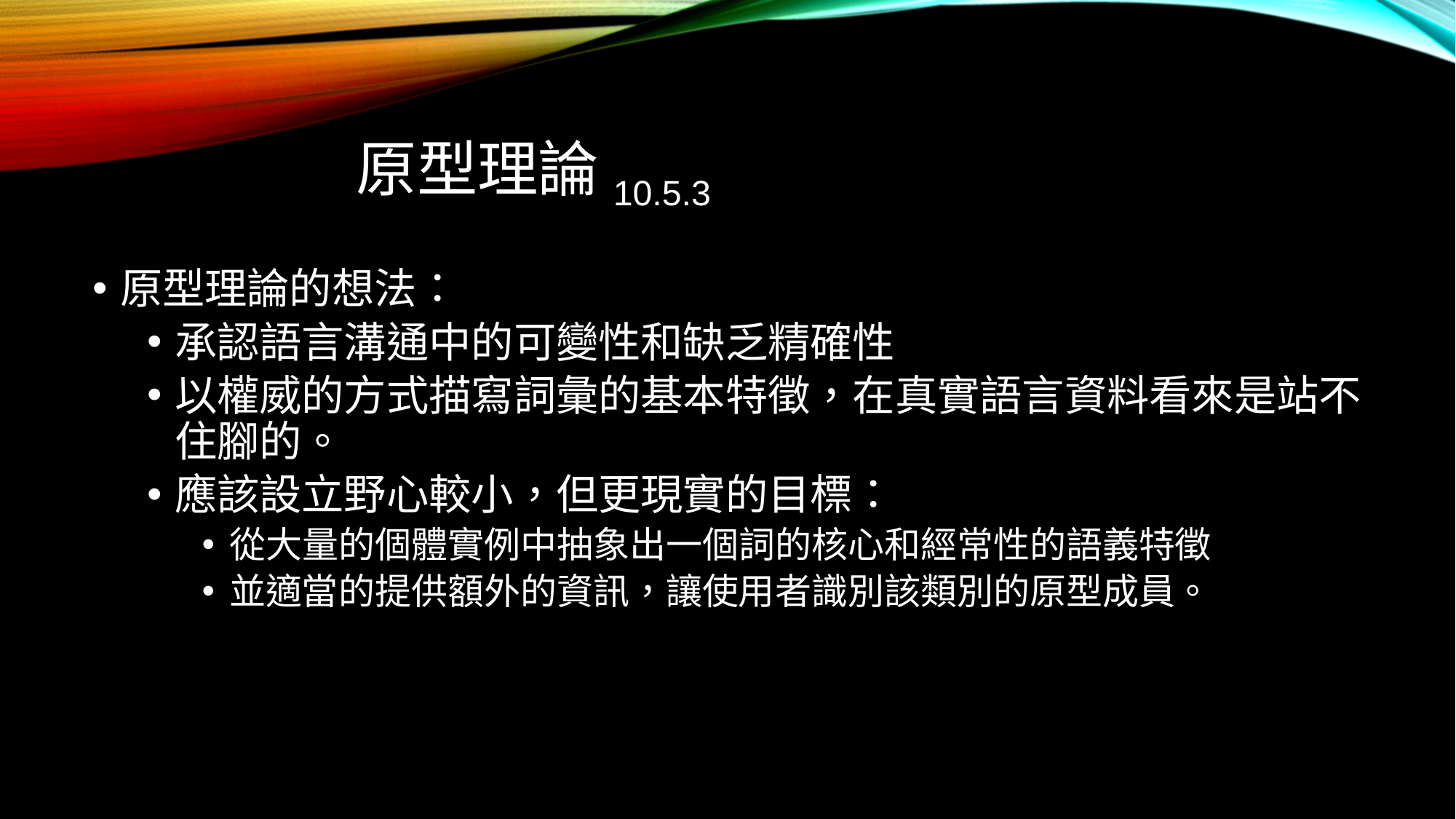

# 原型理論10.5.3
原型理論的想法：
承認語言溝通中的可變性和缺乏精確性
以權威的方式描寫詞彙的基本特徵，在真實語言資料看來是站不住腳的。
應該設立野心較小，但更現實的目標：
從大量的個體實例中抽象出一個詞的核心和經常性的語義特徵
並適當的提供額外的資訊，讓使用者識別該類別的原型成員。